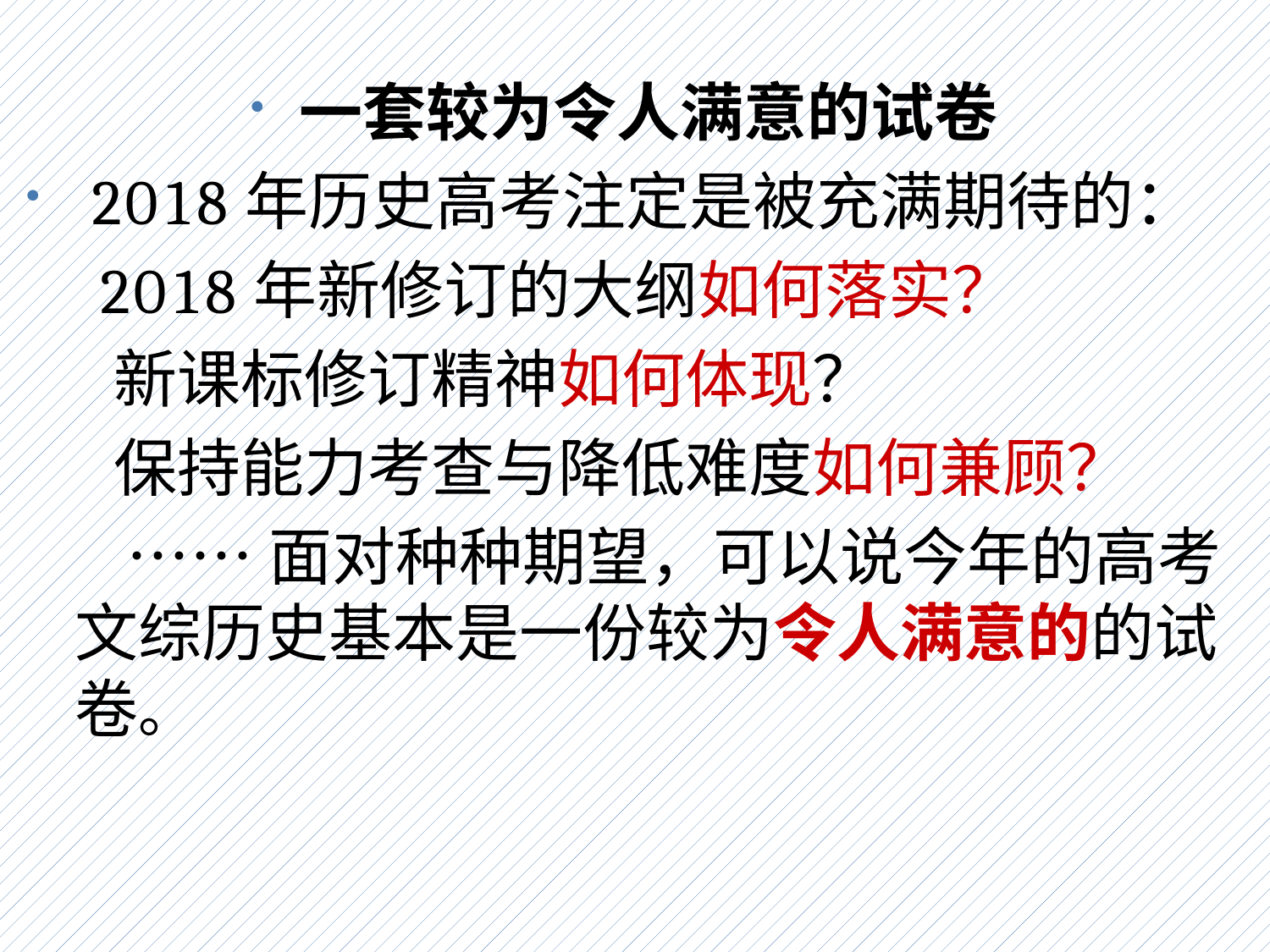

一套较为令人满意的试卷
 2018年历史高考注定是被充满期待的：
     2018年新修订的大纲如何落实？
     新课标修订精神如何体现？
     保持能力考查与降低难度如何兼顾？
       ……面对种种期望，可以说今年的高考文综历史基本是一份较为令人满意的的试卷。